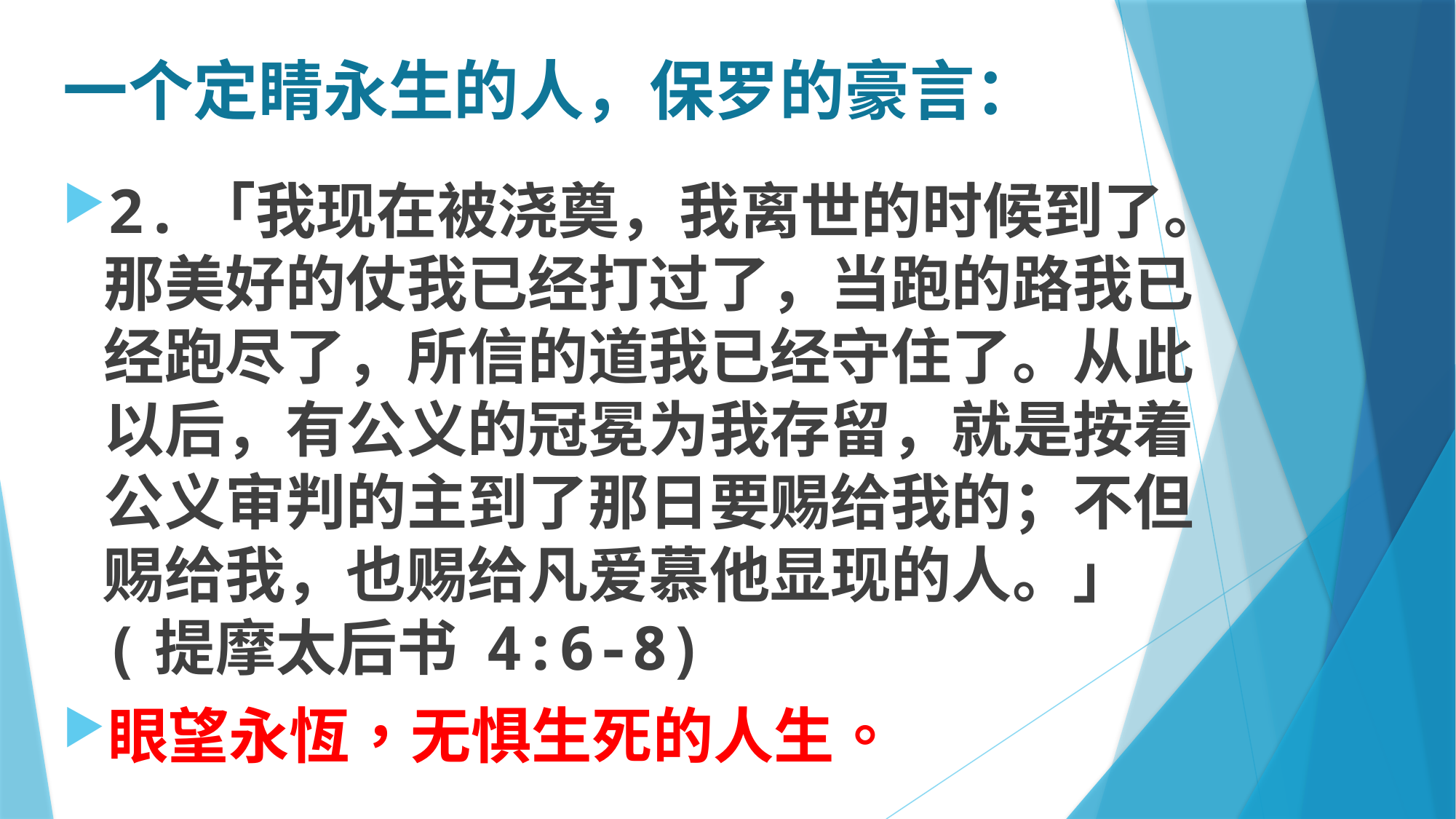

# 一个定睛永生的人，保罗的豪言：
2.「我现在被浇奠，我离世的时候到了。那美好的仗我已经打过了，当跑的路我已经跑尽了，所信的道我已经守住了。从此以后，有公义的冠冕为我存留，就是按着公义审判的主到了那日要赐给我的；不但赐给我，也赐给凡爱慕他显现的人。」 (提摩太后书 4:6-8)
眼望永恆，无惧生死的人生。